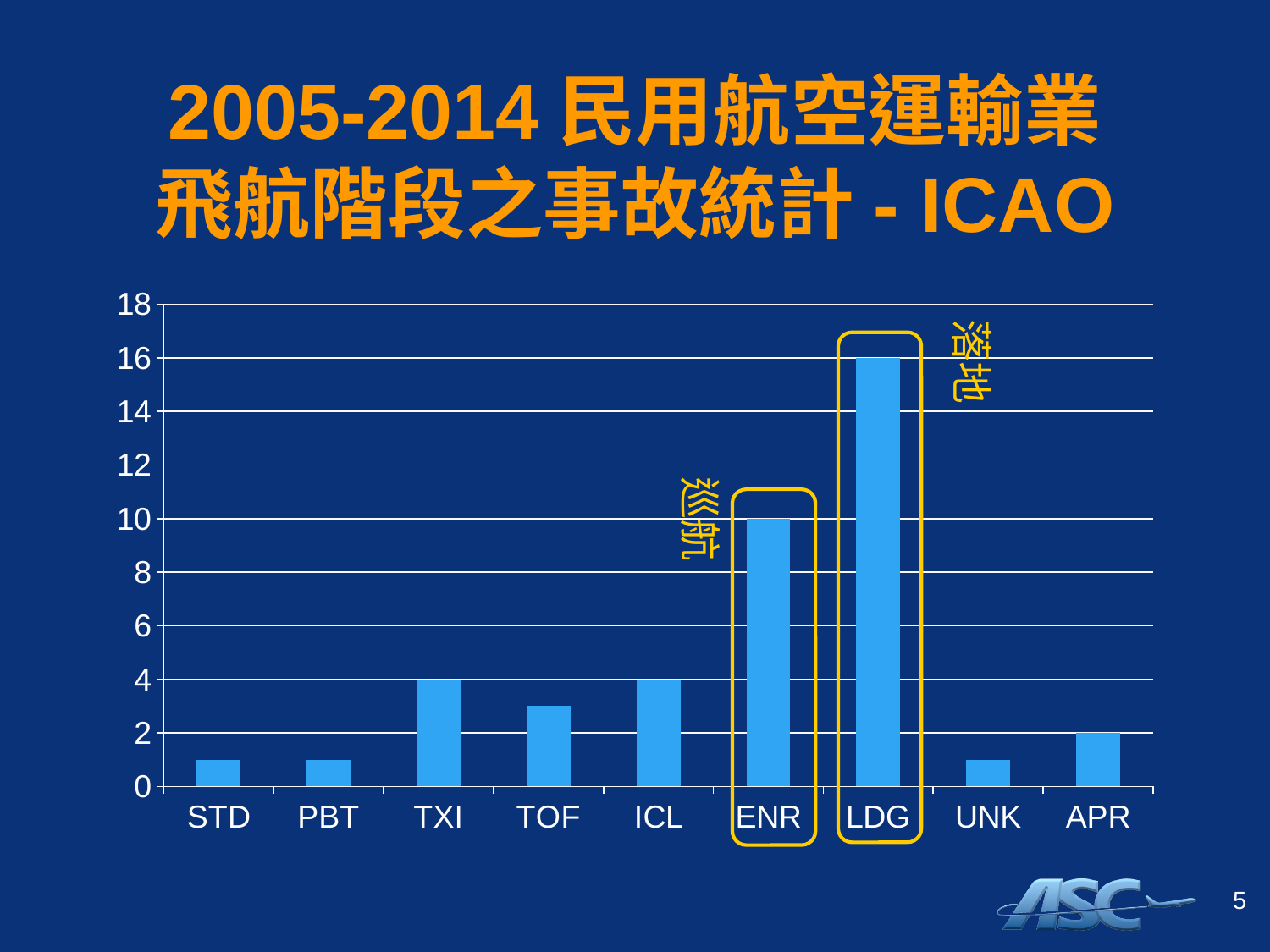

# 2005-2014民用航空運輸業 飛航階段之事故統計- ICAO

### Chart

| Category | 欄1 |
|---|---|
| STD | 1.0 |
| PBT | 1.0 |
| TXI | 4.0 |
| TOF | 3.0 |
| ICL | 4.0 |
| ENR | 10.0 |
| LDG | 16.0 |
| UNK | 1.0 |
| APR | 2.0 |
落地

巡航

5